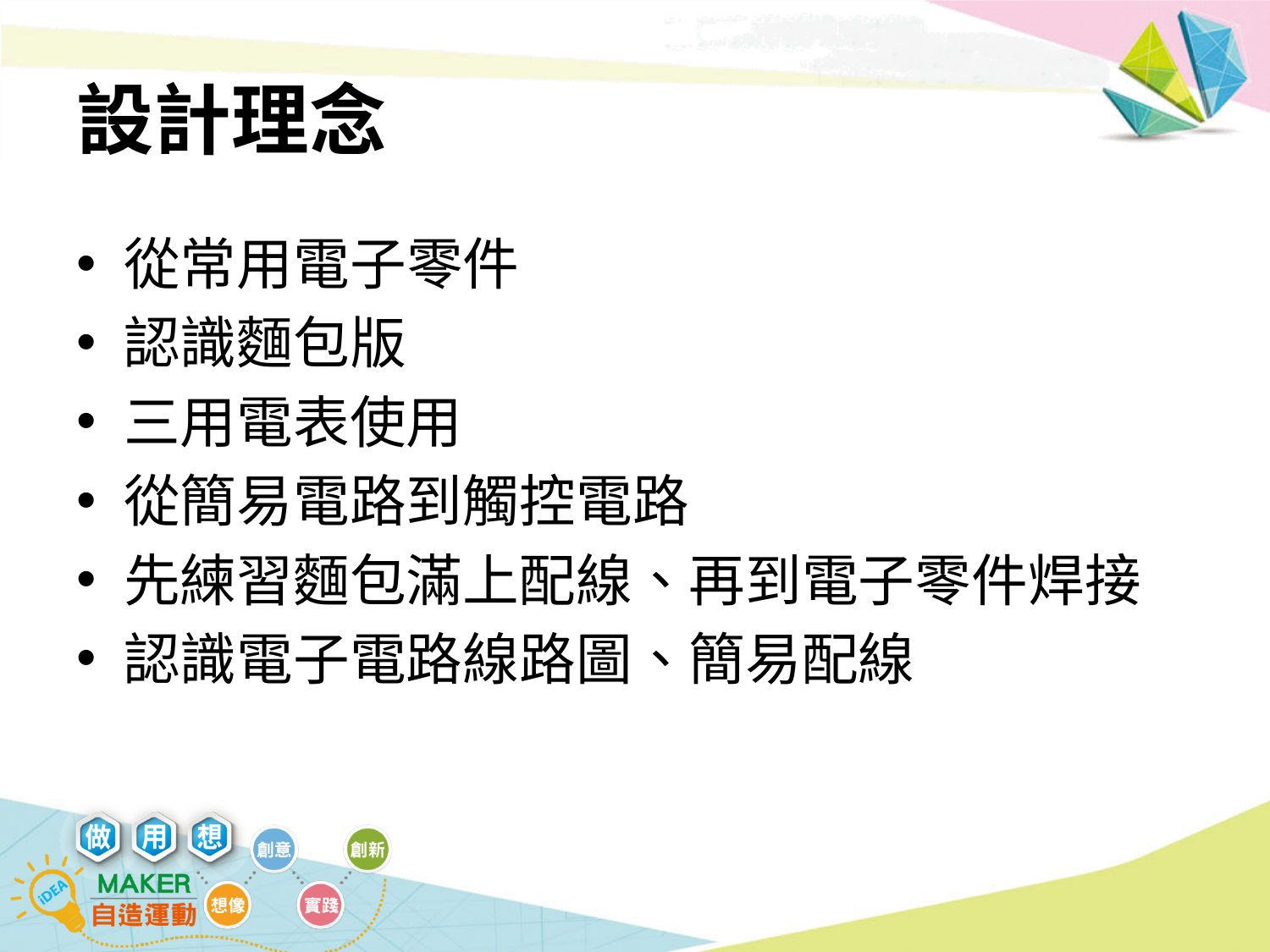

# 設計理念
從常用電子零件
認識麵包版
三用電表使用
從簡易電路到觸控電路
先練習麵包滿上配線、再到電子零件焊接
認識電子電路線路圖、簡易配線